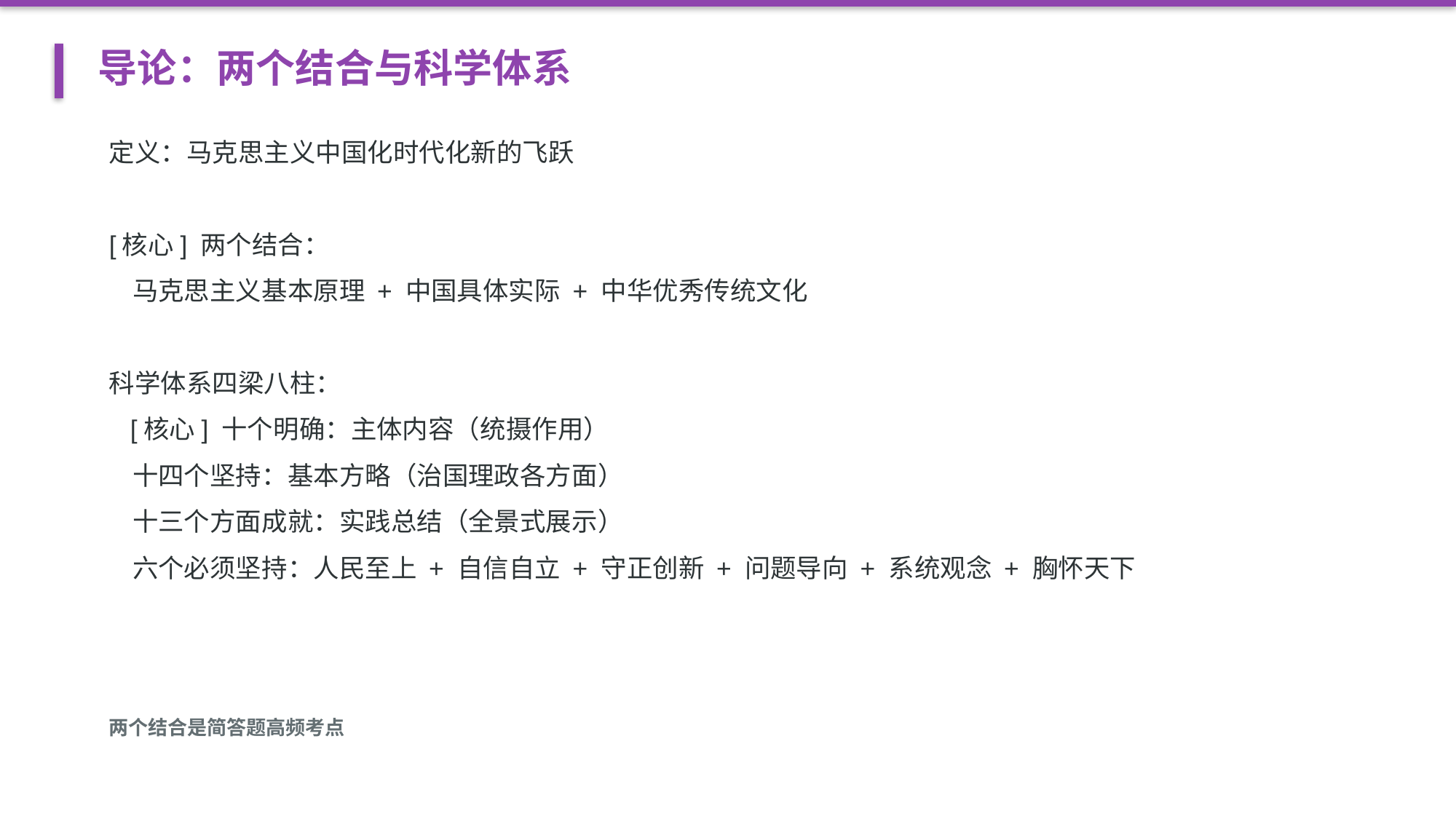

导论：两个结合与科学体系

定义：马克思主义中国化时代化新的飞跃

[核心] 两个结合：
   马克思主义基本原理 + 中国具体实际 + 中华优秀传统文化

科学体系四梁八柱：
   [核心] 十个明确：主体内容（统摄作用）
   十四个坚持：基本方略（治国理政各方面）
   十三个方面成就：实践总结（全景式展示）
   六个必须坚持：人民至上 + 自信自立 + 守正创新 + 问题导向 + 系统观念 + 胸怀天下
两个结合是简答题高频考点